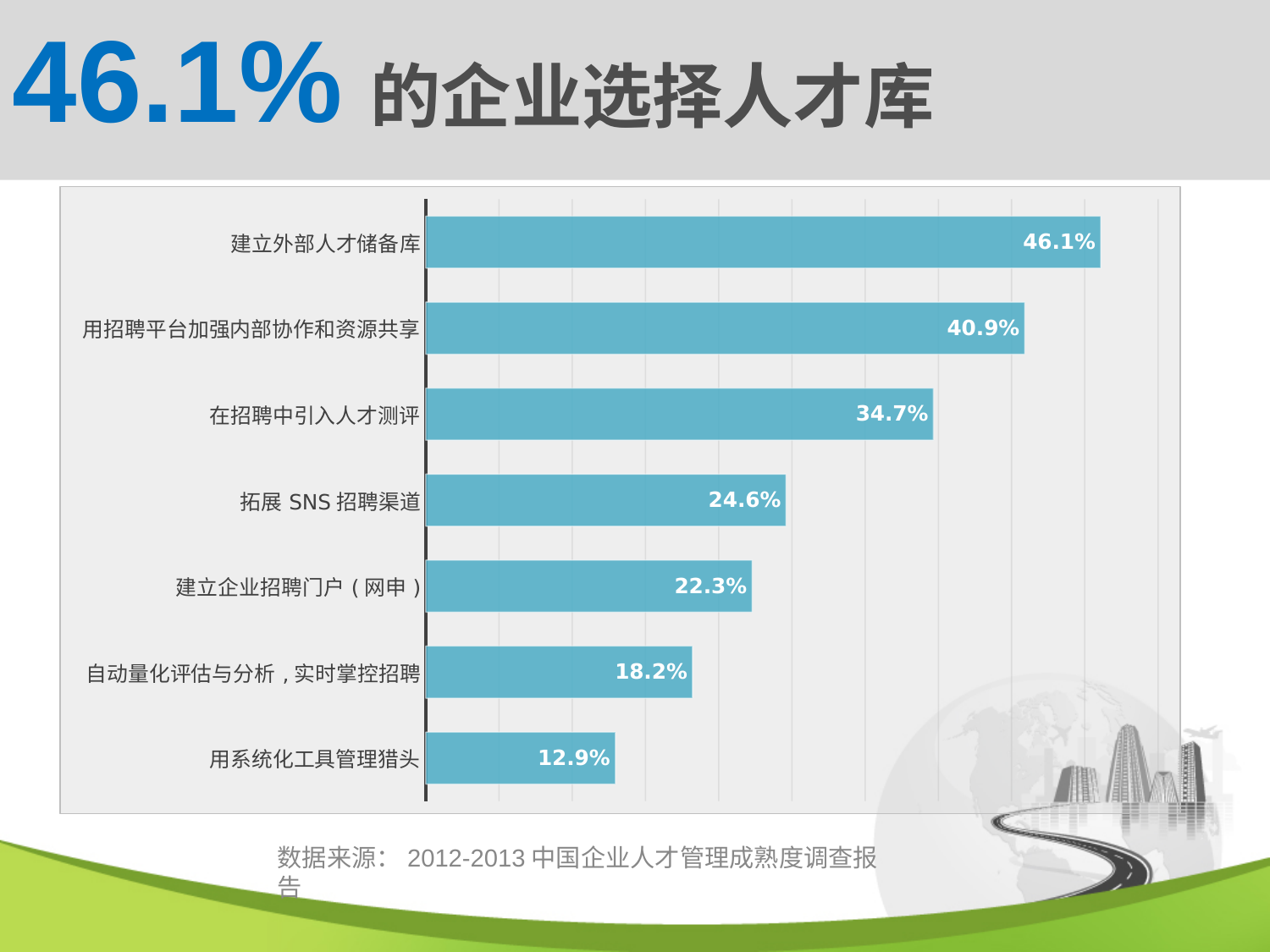

# 46.1%的企业选择人才库

### Chart

| Category |  |
|---|---|
| 用系统化工具管理猎头 | 0.12939297124600638 |
| 自动量化评估与分析,实时掌控招聘 | 0.18210862619808307 |
| 建立企业招聘门户(网申) | 0.2228434504792358 |
| 拓展SNS招聘渠道 | 0.24600638977636188 |
| 在招聘中引入人才测评 | 0.3466453674121406 |
| 用招聘平台加强内部协作和资源共享 | 0.40894568690096245 |
| 建立外部人才储备库 | 0.46086261980831095 |
数据来源：2012-2013中国企业人才管理成熟度调查报告